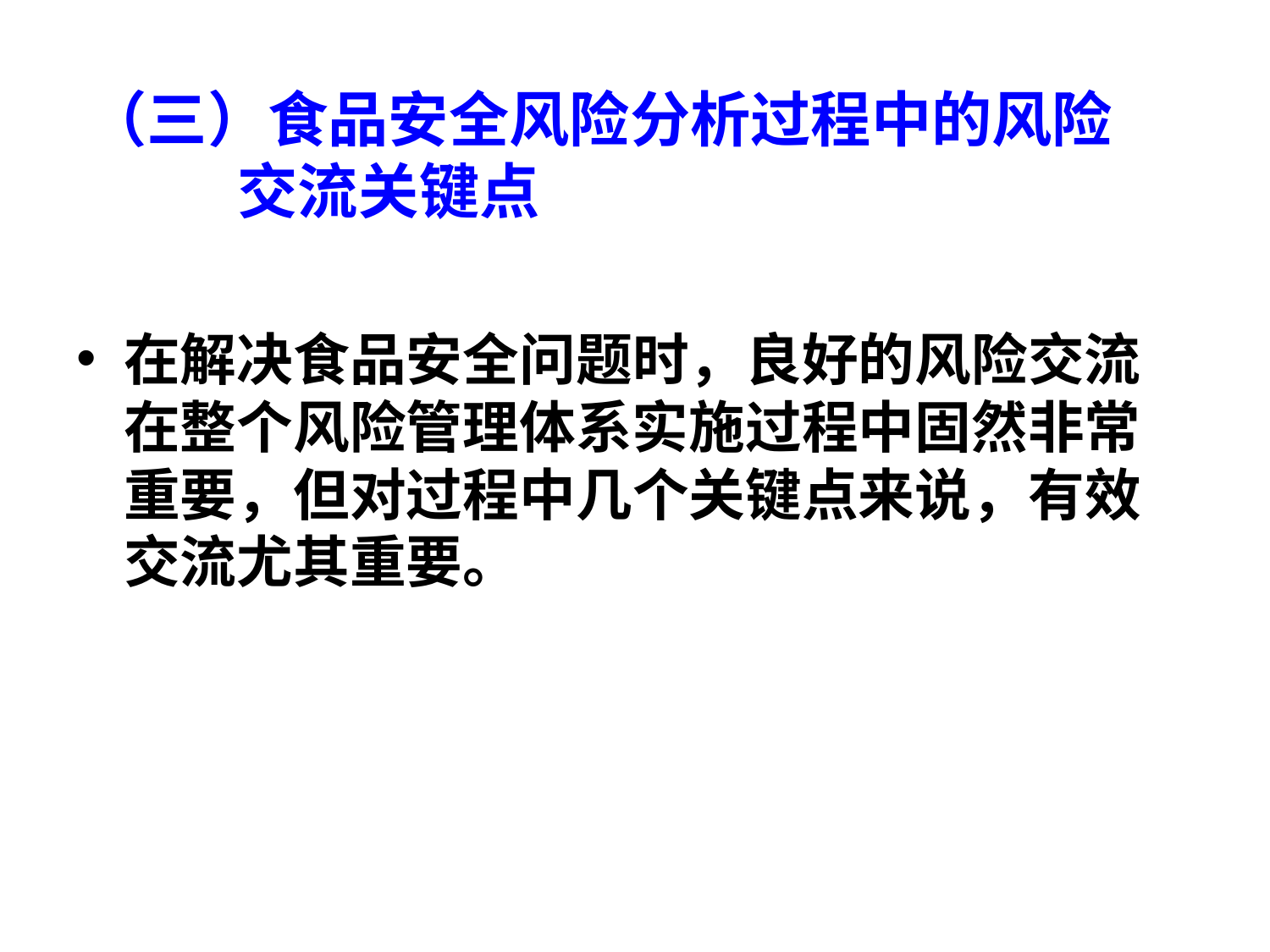

# （三）食品安全风险分析过程中的风险 交流关键点
在解决食品安全问题时，良好的风险交流在整个风险管理体系实施过程中固然非常重要，但对过程中几个关键点来说，有效交流尤其重要。